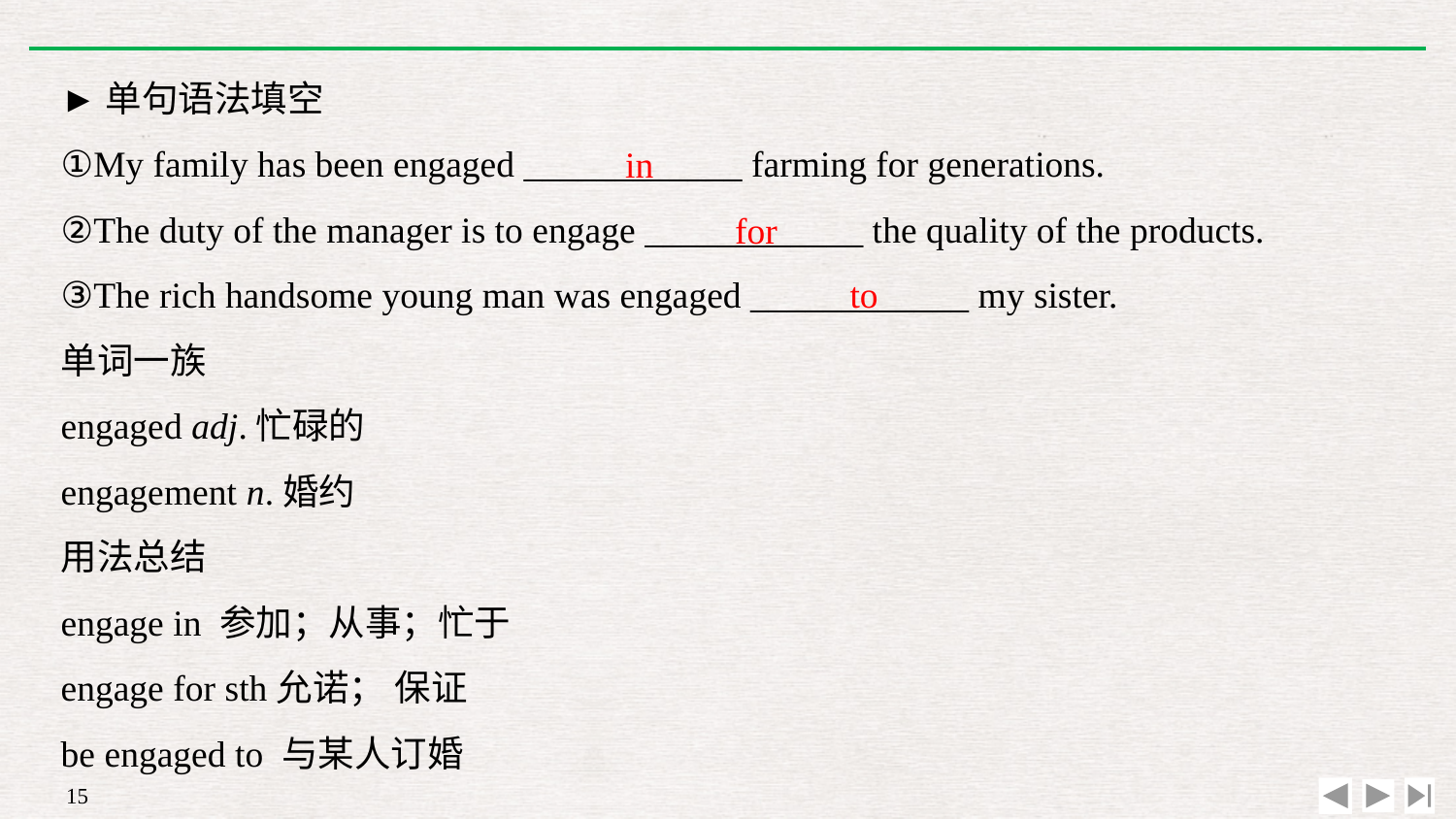

►单句语法填空
①My family has been engaged ____________ farming for generations.
②The duty of the manager is to engage ____________ the quality of the products.
③The rich handsome young man was engaged ____________ my sister.
单词一族
engaged adj.忙碌的
engagement n.婚约
用法总结
engage in 参加；从事；忙于
engage for sth允诺； 保证
be engaged to 与某人订婚
in
for
to